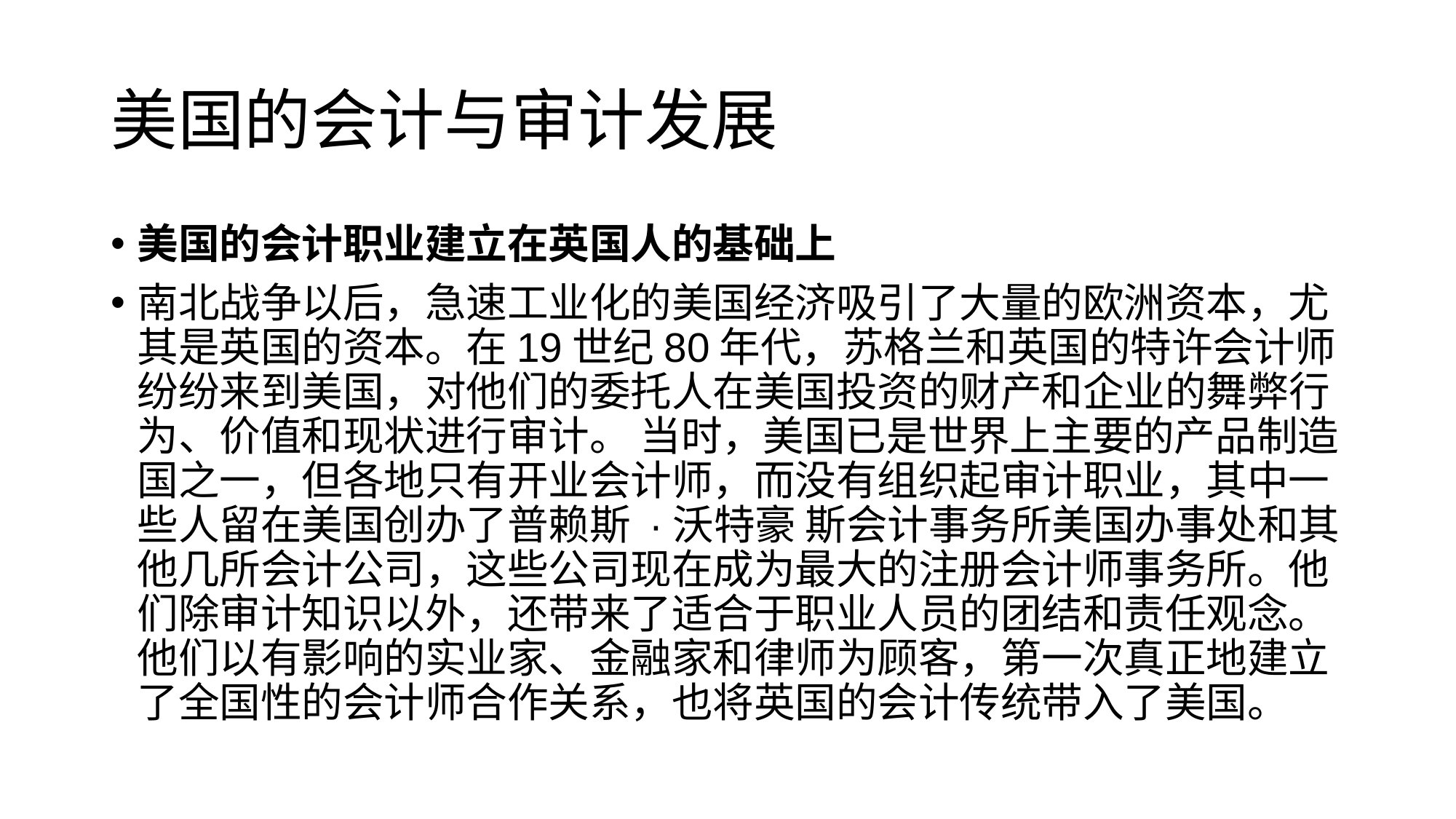

# 美国的会计与审计发展
美国的会计职业建立在英国人的基础上
南北战争以后，急速工业化的美国经济吸引了大量的欧洲资本，尤其是英国的资本。在19世纪80年代，苏格兰和英国的特许会计师纷纷来到美国，对他们的委托人在美国投资的财产和企业的舞弊行为、价值和现状进行审计。 当时，美国已是世界上主要的产品制造国之一，但各地只有开业会计师，而没有组织起审计职业，其中一些人留在美国创办了普赖斯 ·沃特豪 斯会计事务所美国办事处和其他几所会计公司，这些公司现在成为最大的注册会计师事务所。他们除审计知识以外，还带来了适合于职业人员的团结和责任观念。他们以有影响的实业家、金融家和律师为顾客，第一次真正地建立了全国性的会计师合作关系，也将英国的会计传统带入了美国。